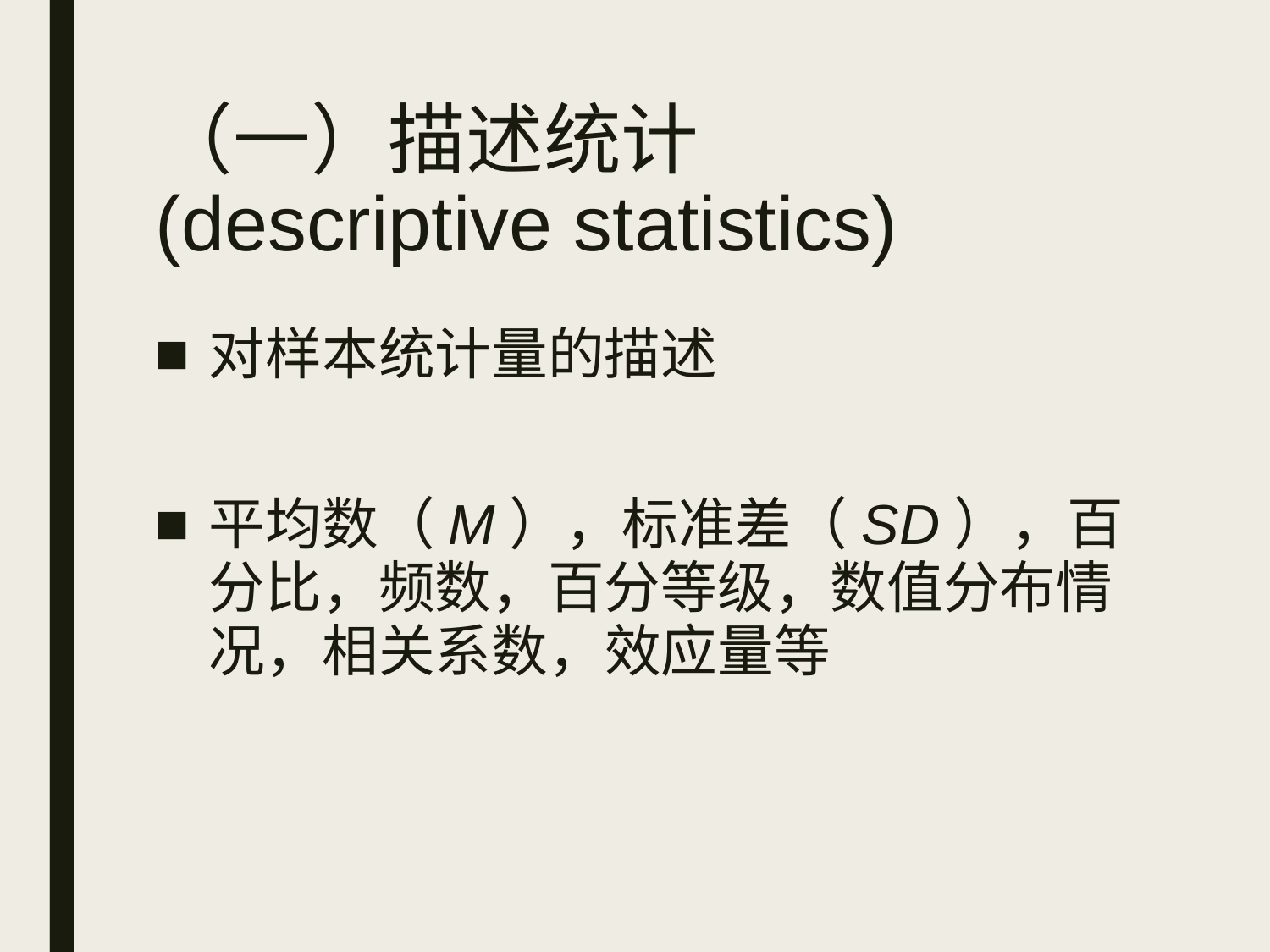

# （一）描述统计 (descriptive statistics)
对样本统计量的描述

平均数（M），标准差（SD），百分比，频数，百分等级，数值分布情况，相关系数，效应量等